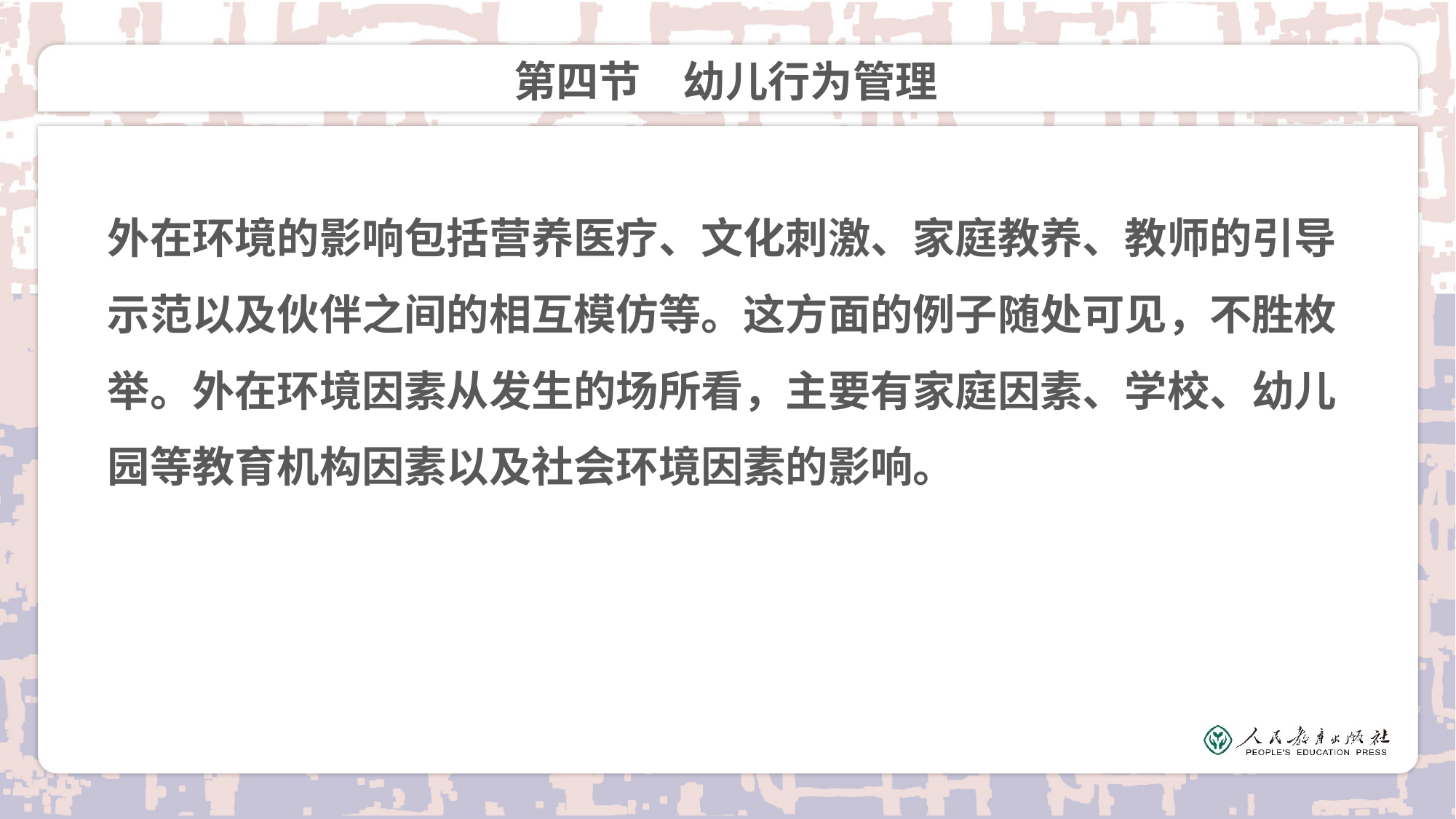

# 第四节　幼儿行为管理
外在环境的影响包括营养医疗、文化刺激、家庭教养、教师的引导示范以及伙伴之间的相互模仿等。这方面的例子随处可见，不胜枚举。外在环境因素从发生的场所看，主要有家庭因素、学校、幼儿园等教育机构因素以及社会环境因素的影响。